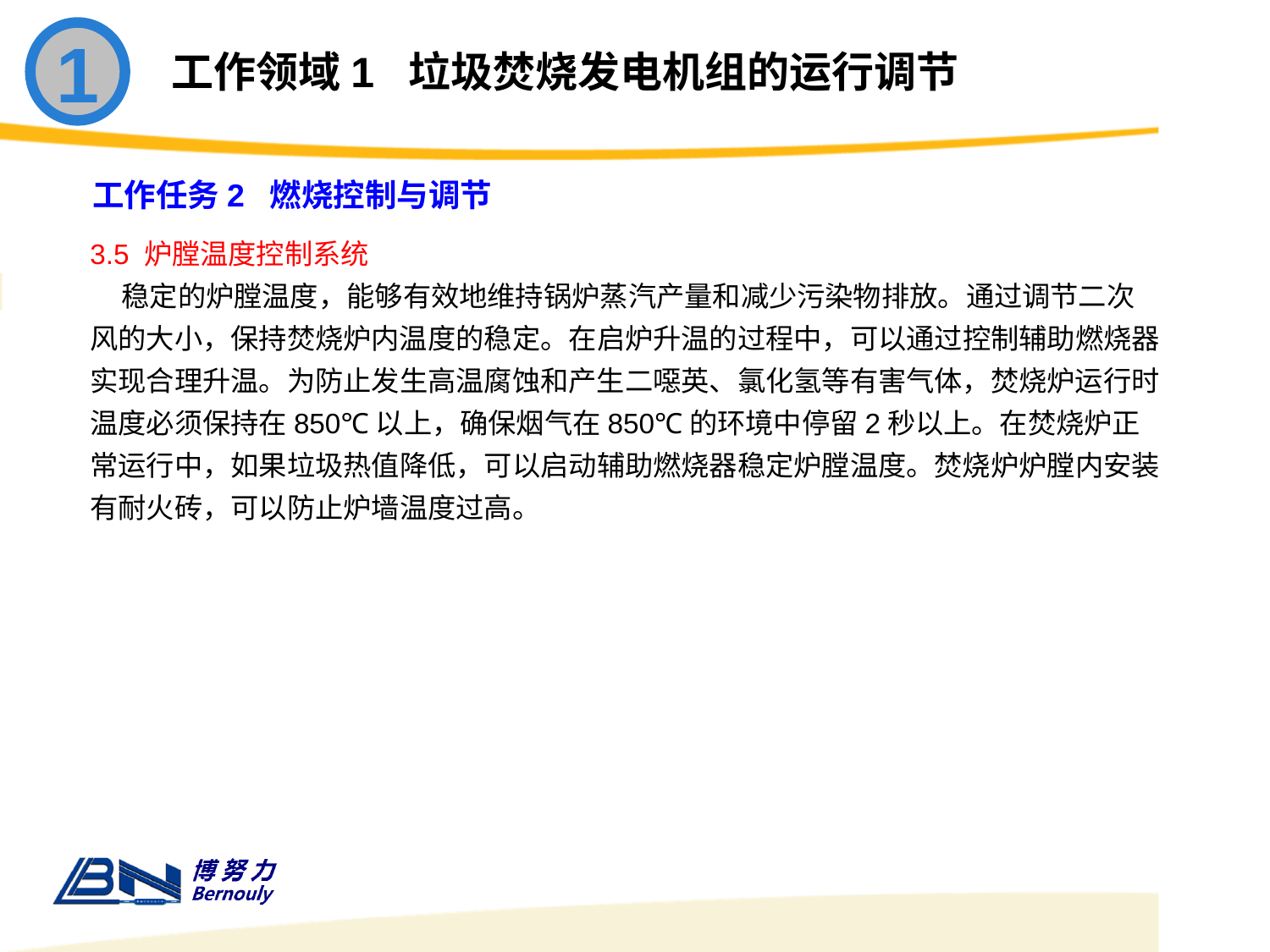

1
工作领域1  垃圾焚烧发电机组的运行调节
工作任务2  燃烧控制与调节
3.5 炉膛温度控制系统
    稳定的炉膛温度，能够有效地维持锅炉蒸汽产量和减少污染物排放。通过调节二次风的大小，保持焚烧炉内温度的稳定。在启炉升温的过程中，可以通过控制辅助燃烧器实现合理升温。为防止发生高温腐蚀和产生二噁英、氯化氢等有害气体，焚烧炉运行时温度必须保持在850℃以上，确保烟气在850℃的环境中停留2秒以上。在焚烧炉正常运行中，如果垃圾热值降低，可以启动辅助燃烧器稳定炉膛温度。焚烧炉炉膛内安装有耐火砖，可以防止炉墙温度过高。